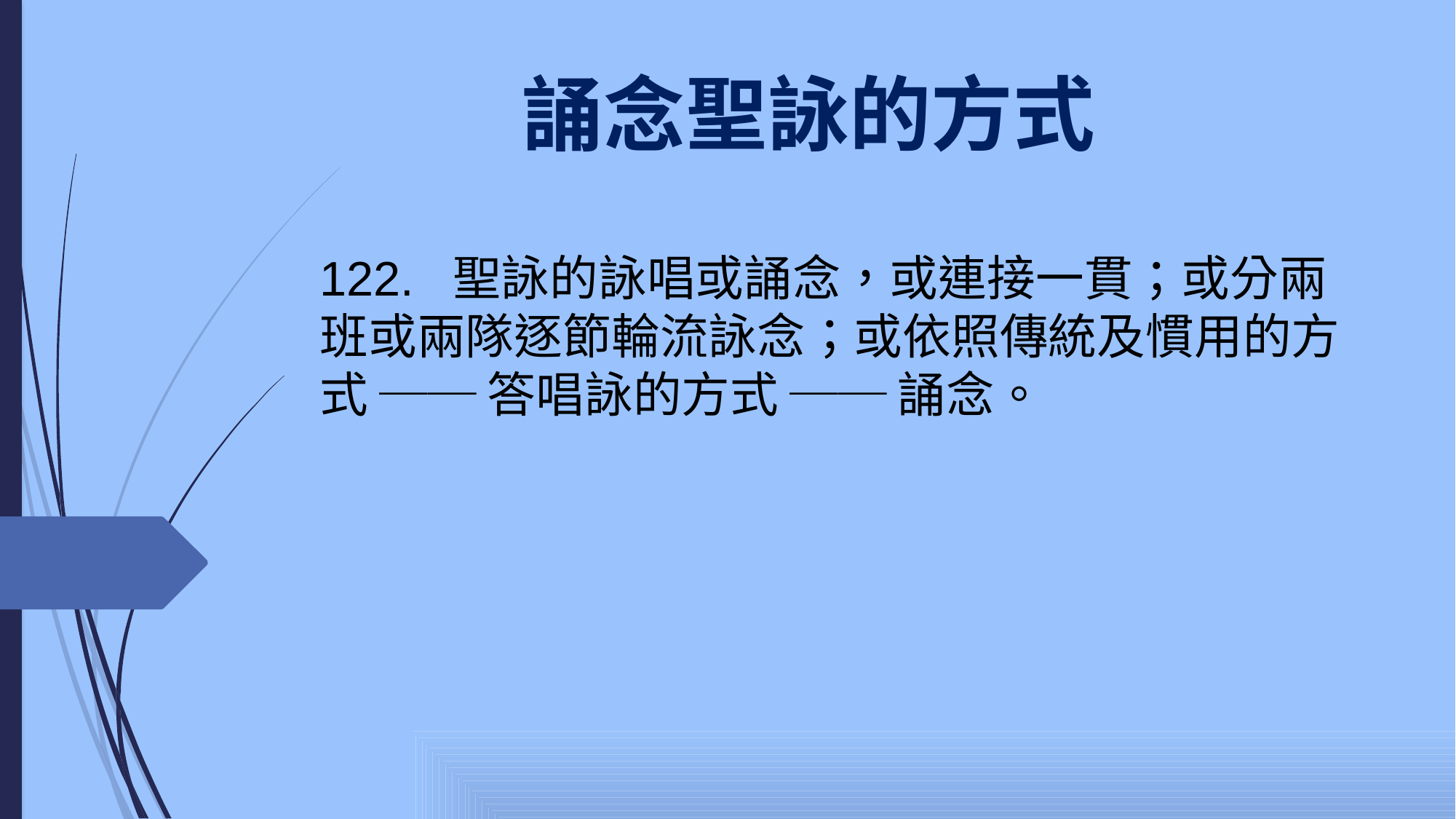

# 誦念聖詠的方式
122.  聖詠的詠唱或誦念，或連接一貫；或分兩班或兩隊逐節輪流詠念；或依照傳統及慣用的方式 ── 答唱詠的方式 ── 誦念。